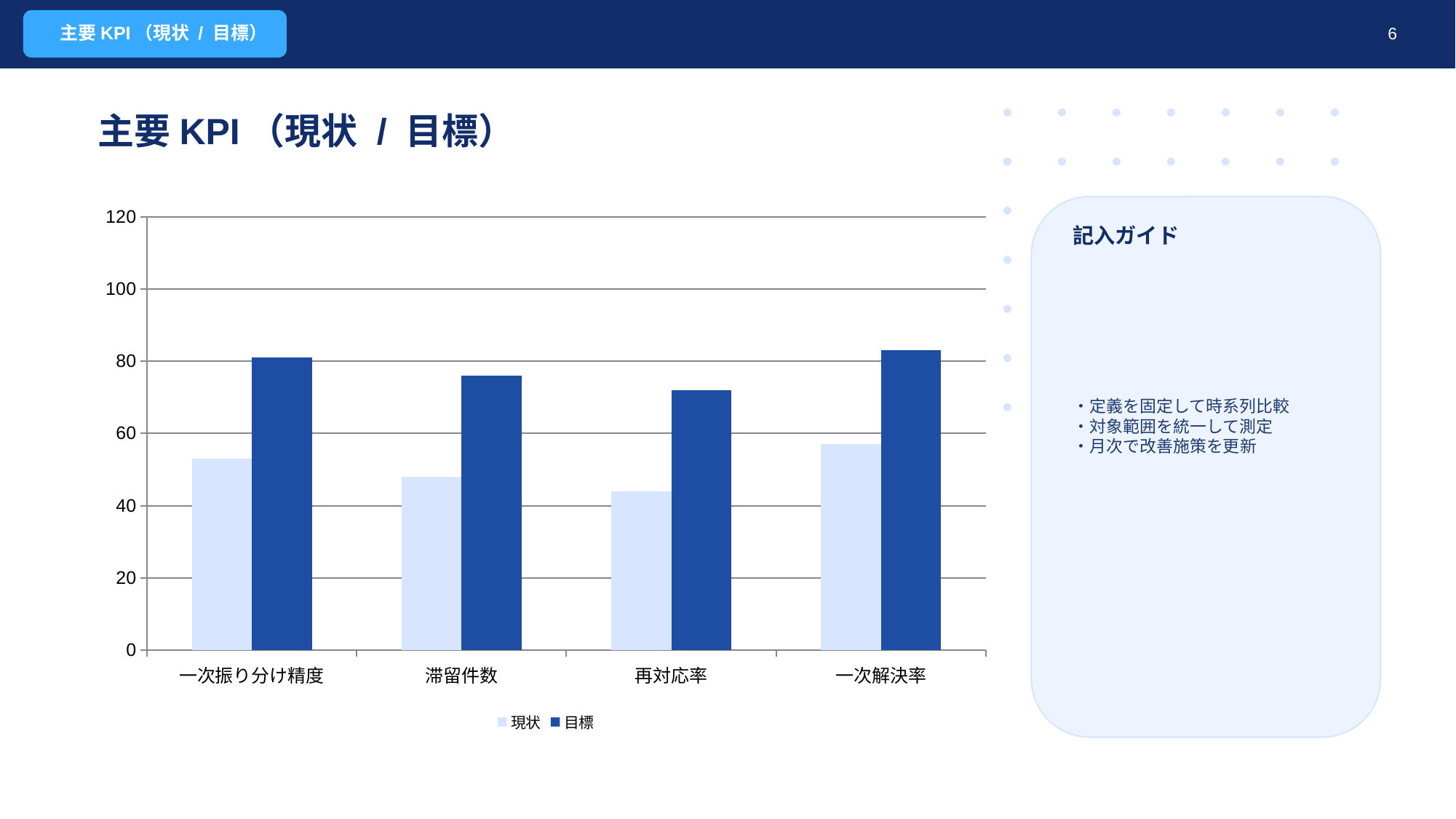

主要KPI（現状 / 目標）
6
主要KPI（現状 / 目標）

### Chart

| Category | 現状 | 目標 |
|---|---|---|
| 一次振り分け精度 | 53.0 | 81.0 |
| 滞留件数 | 48.0 | 76.0 |
| 再対応率 | 44.0 | 72.0 |
| 一次解決率 | 57.0 | 83.0 |

記入ガイド

・定義を固定して時系列比較
・対象範囲を統一して測定
・月次で改善施策を更新